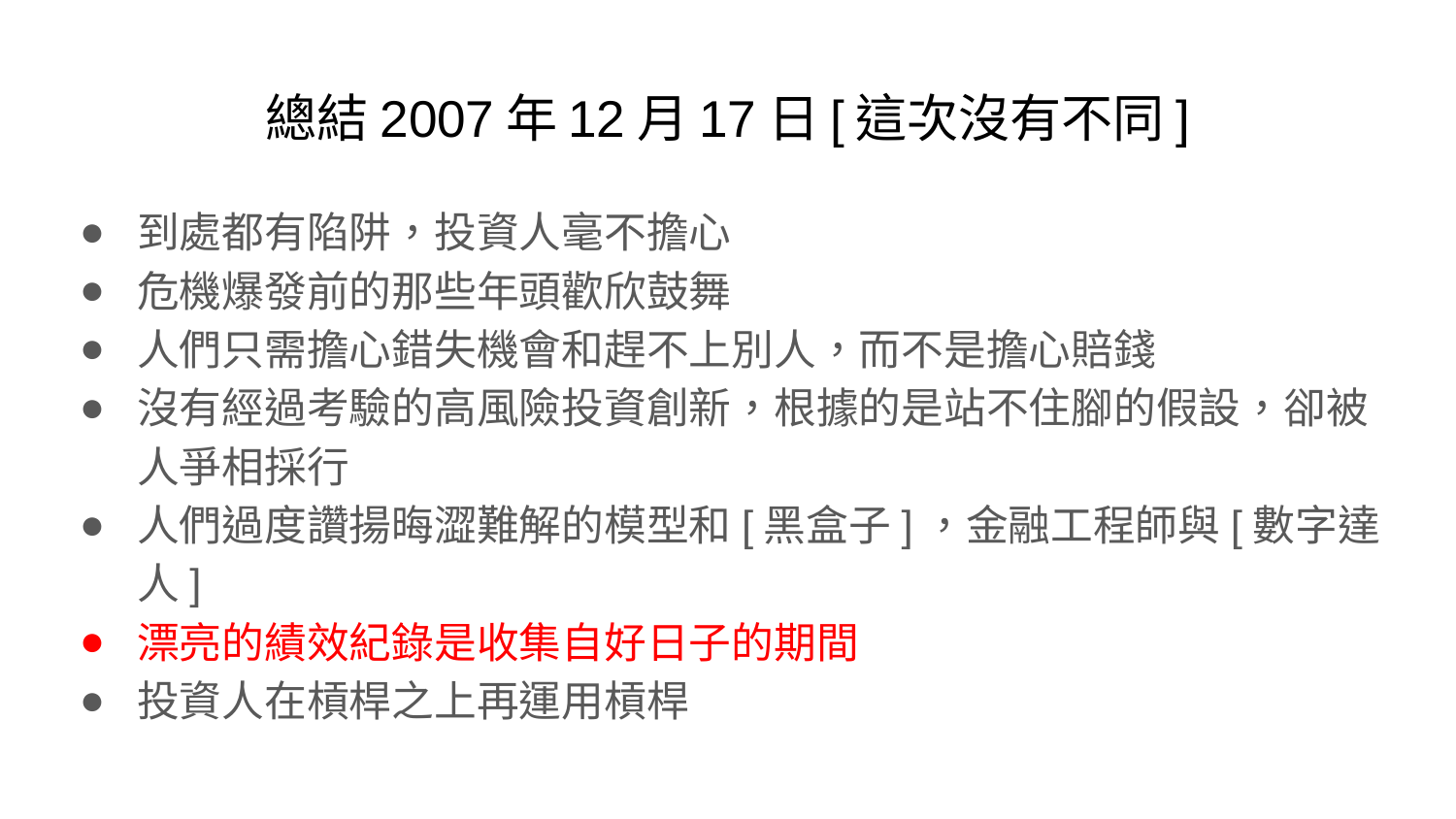

# 總結2007年12月17日[這次沒有不同]
到處都有陷阱，投資人毫不擔心
危機爆發前的那些年頭歡欣鼓舞
人們只需擔心錯失機會和趕不上別人，而不是擔心賠錢
沒有經過考驗的高風險投資創新，根據的是站不住腳的假設，卻被人爭相採行
人們過度讚揚晦澀難解的模型和[黑盒子]，金融工程師與[數字達人]
漂亮的績效紀錄是收集自好日子的期間
投資人在槓桿之上再運用槓桿